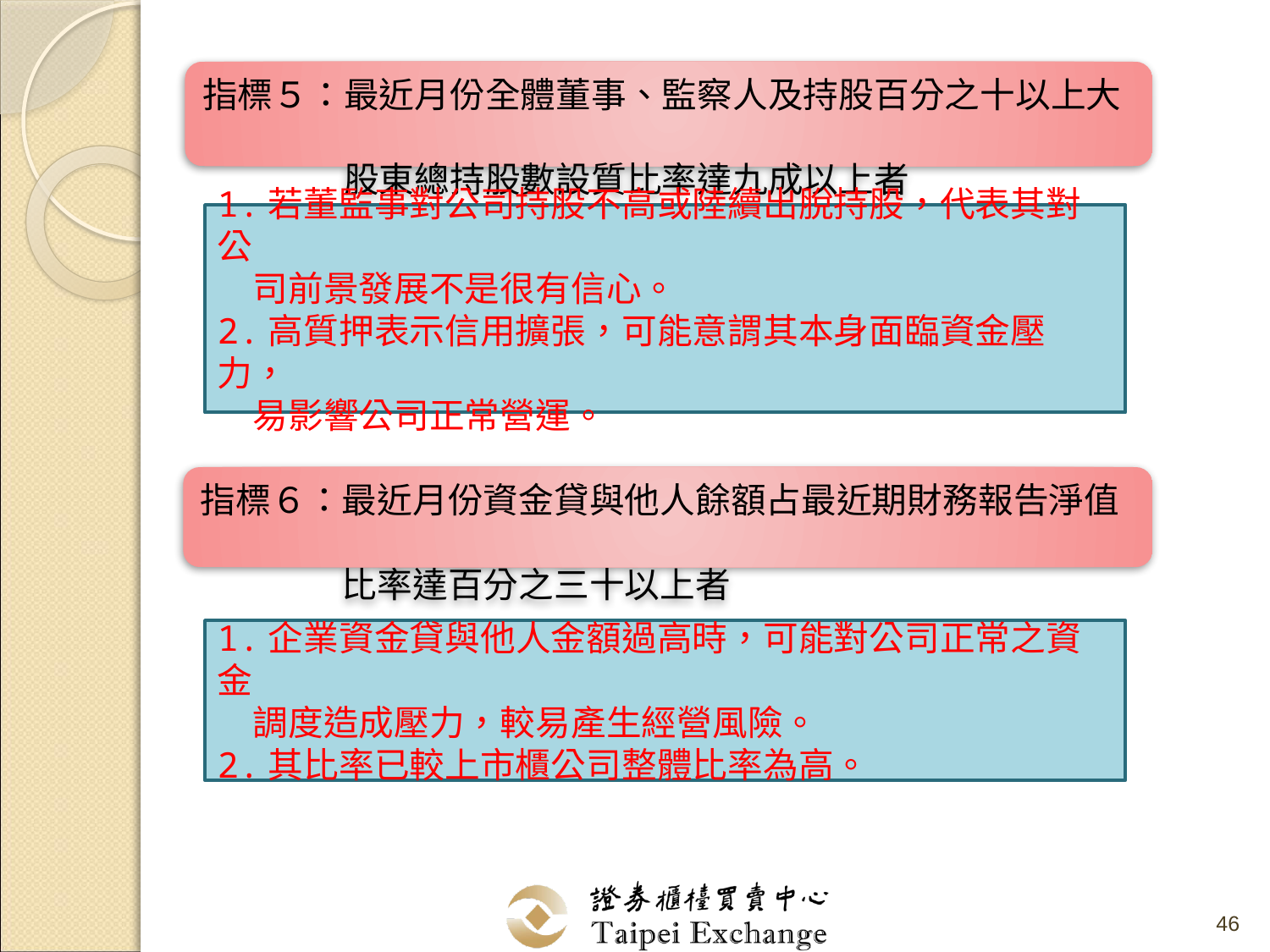

指標５：最近月份全體董事、監察人及持股百分之十以上大
　　　　股東總持股數設質比率達九成以上者
1.若董監事對公司持股不高或陸續出脫持股，代表其對公
　司前景發展不是很有信心。
2.高質押表示信用擴張，可能意謂其本身面臨資金壓力，
　易影響公司正常營運。
指標６：最近月份資金貸與他人餘額占最近期財務報告淨值
　　　　比率達百分之三十以上者

1.企業資金貸與他人金額過高時，可能對公司正常之資金
　調度造成壓力，較易產生經營風險。
2.其比率已較上市櫃公司整體比率為高。